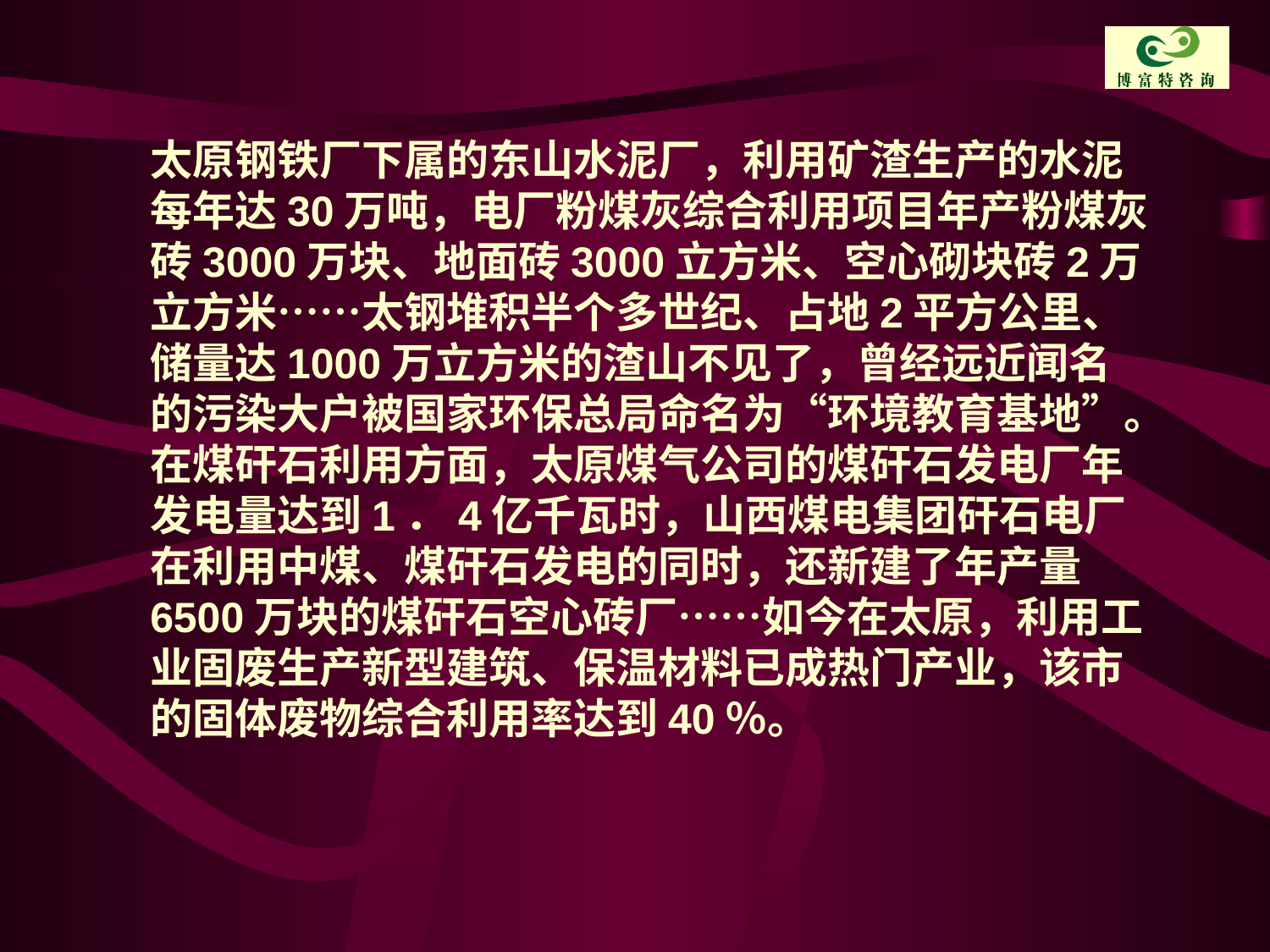

太原钢铁厂下属的东山水泥厂，利用矿渣生产的水泥每年达30万吨，电厂粉煤灰综合利用项目年产粉煤灰砖3000万块、地面砖3000立方米、空心砌块砖2万立方米……太钢堆积半个多世纪、占地2平方公里、储量达1000万立方米的渣山不见了，曾经远近闻名的污染大户被国家环保总局命名为“环境教育基地”。在煤矸石利用方面，太原煤气公司的煤矸石发电厂年发电量达到1．4亿千瓦时，山西煤电集团矸石电厂在利用中煤、煤矸石发电的同时，还新建了年产量6500万块的煤矸石空心砖厂……如今在太原，利用工业固废生产新型建筑、保温材料已成热门产业，该市的固体废物综合利用率达到40％。